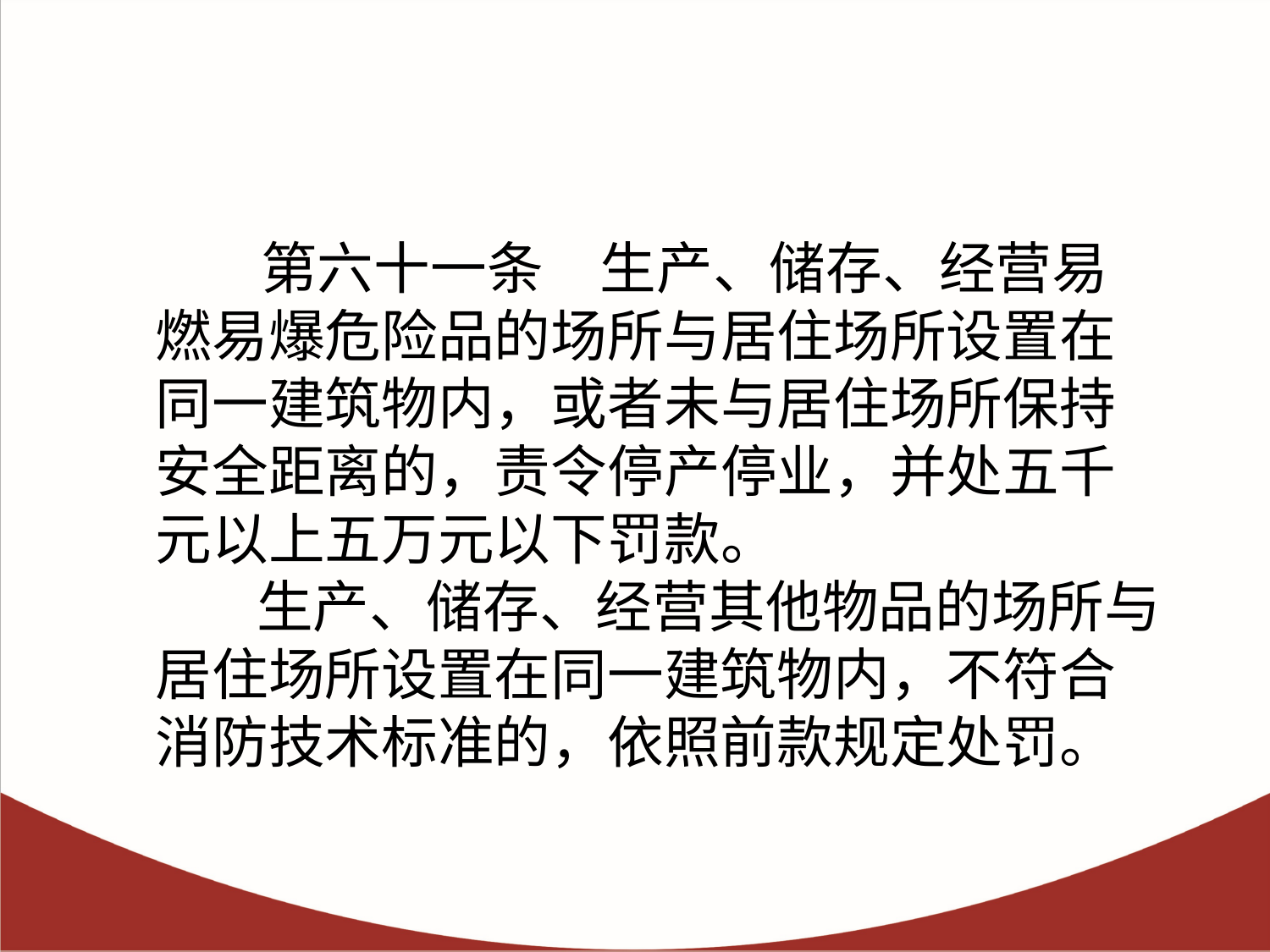

第六十一条　生产、储存、经营易燃易爆危险品的场所与居住场所设置在同一建筑物内，或者未与居住场所保持安全距离的，责令停产停业，并处五千元以上五万元以下罚款。
        生产、储存、经营其他物品的场所与居住场所设置在同一建筑物内，不符合消防技术标准的，依照前款规定处罚。